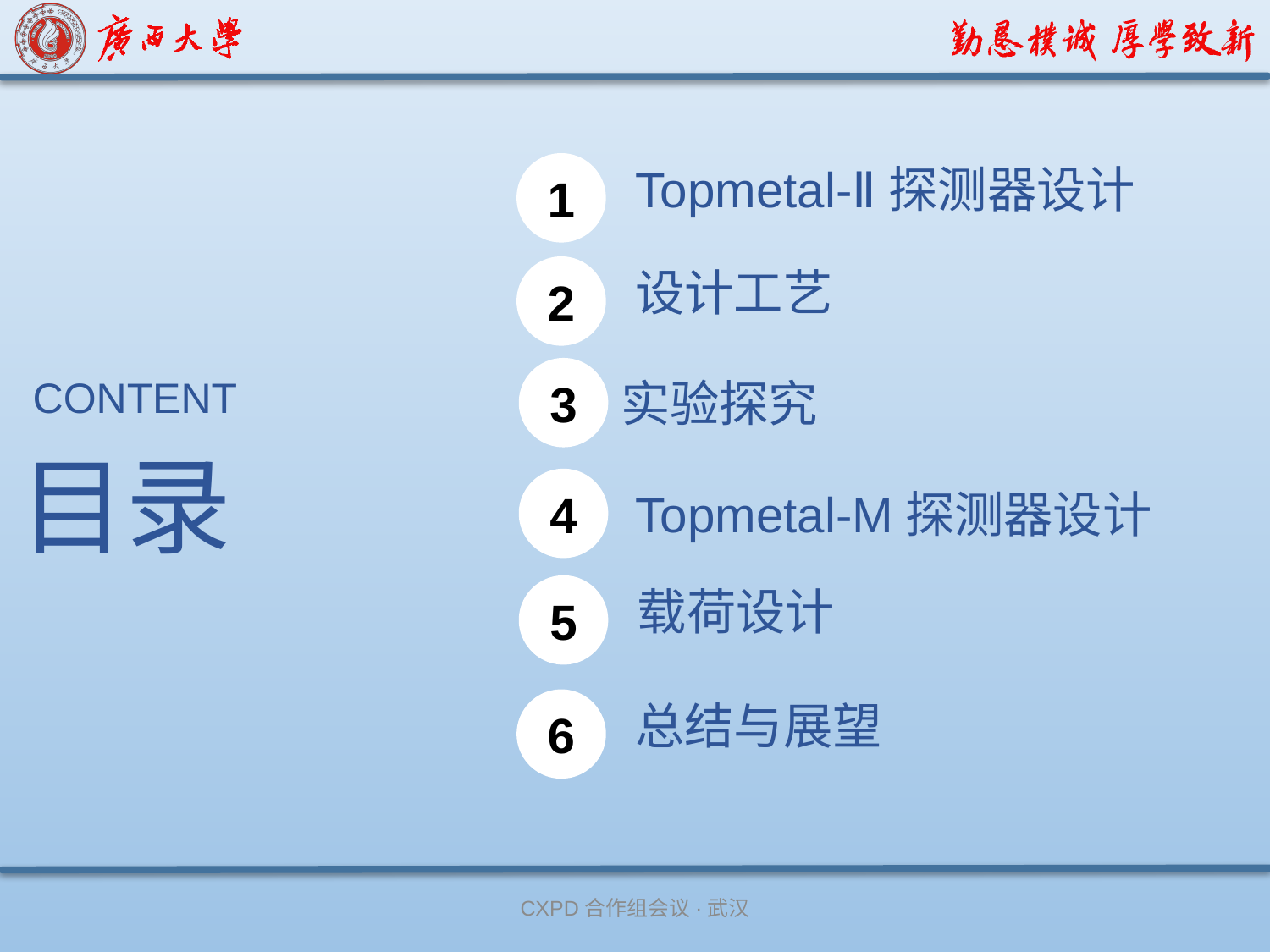

Topmetal-Ⅱ探测器设计
1
设计工艺
2
3
CONTENT
实验探究
目录
4
Topmetal-M探测器设计
载荷设计
5
总结与展望
6
CXPD合作组会议·武汉
2